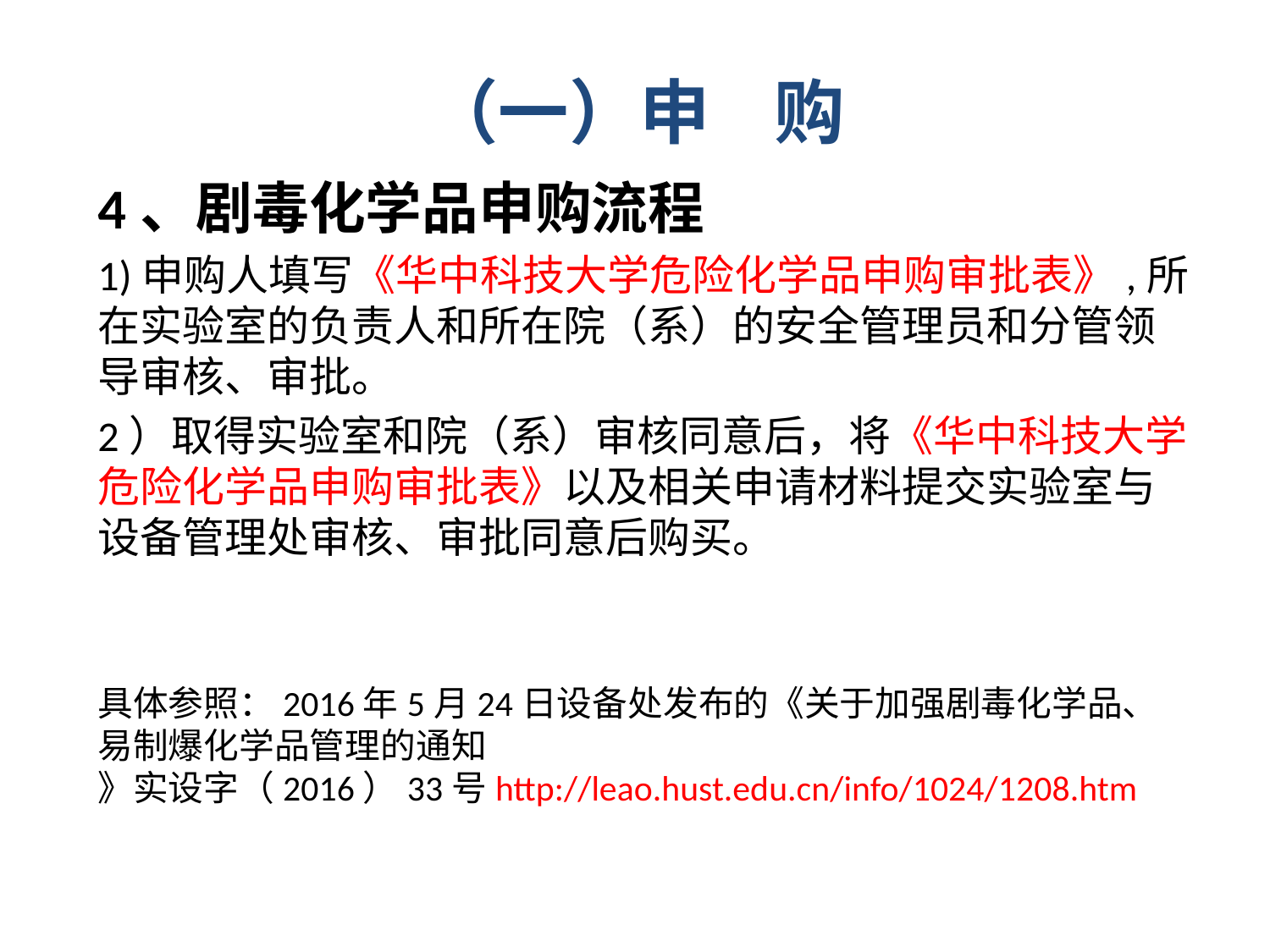

# （一）申    购
4、剧毒化学品申购流程
1)申购人填写《华中科技大学危险化学品申购审批表》,所在实验室的负责人和所在院（系）的安全管理员和分管领导审核、审批。
2）取得实验室和院（系）审核同意后，将《华中科技大学危险化学品申购审批表》以及相关申请材料提交实验室与设备管理处审核、审批同意后购买。

具体参照：2016年5月24日设备处发布的《关于加强剧毒化学品、易制爆化学品管理的通知 》实设字（2016）33号http://leao.hust.edu.cn/info/1024/1208.htm